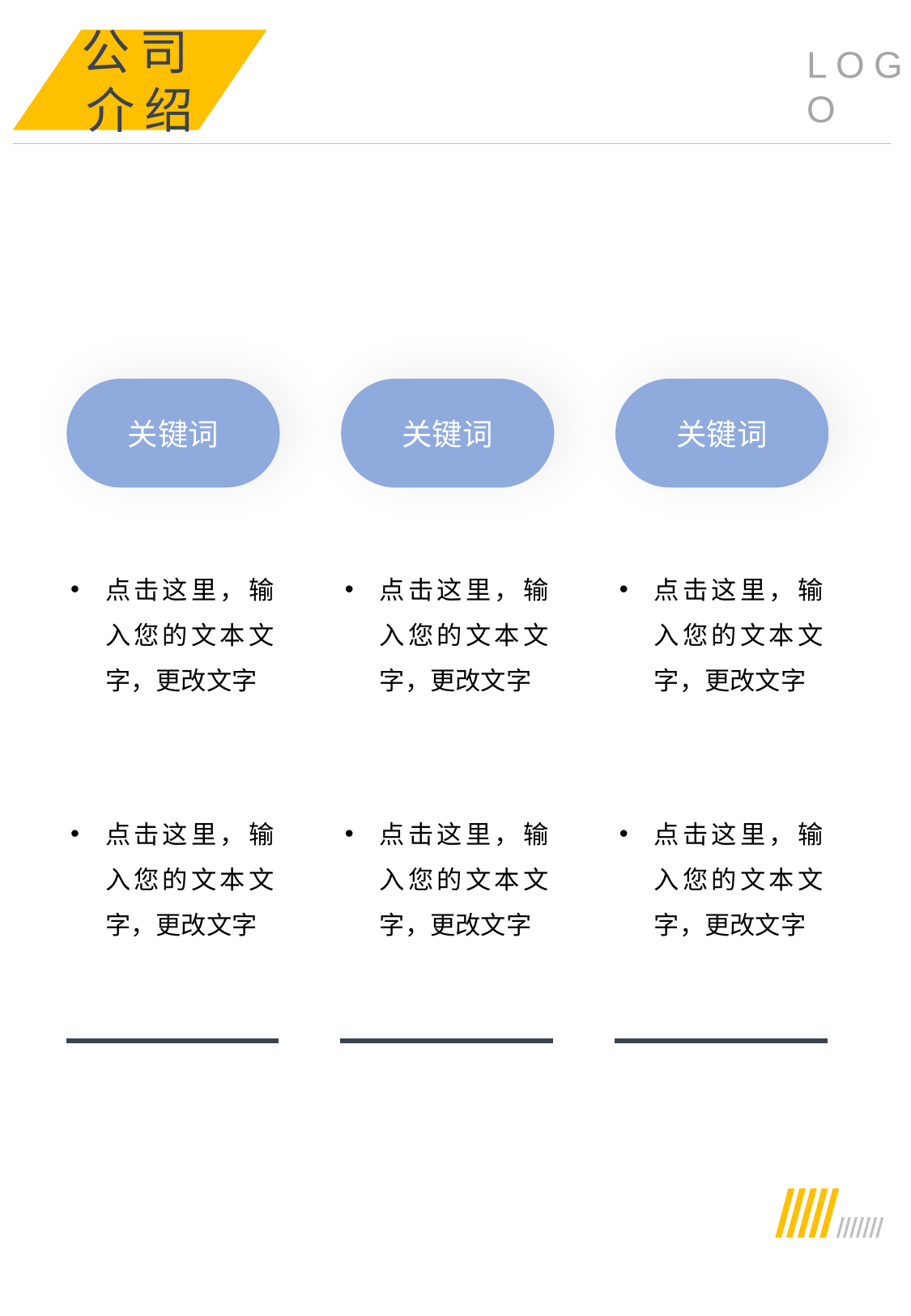

公司介绍
LOGO
关键词
点击这里，输入您的文本文字，更改文字
点击这里，输入您的文本文字，更改文字
关键词
点击这里，输入您的文本文字，更改文字
点击这里，输入您的文本文字，更改文字
关键词
点击这里，输入您的文本文字，更改文字
点击这里，输入您的文本文字，更改文字